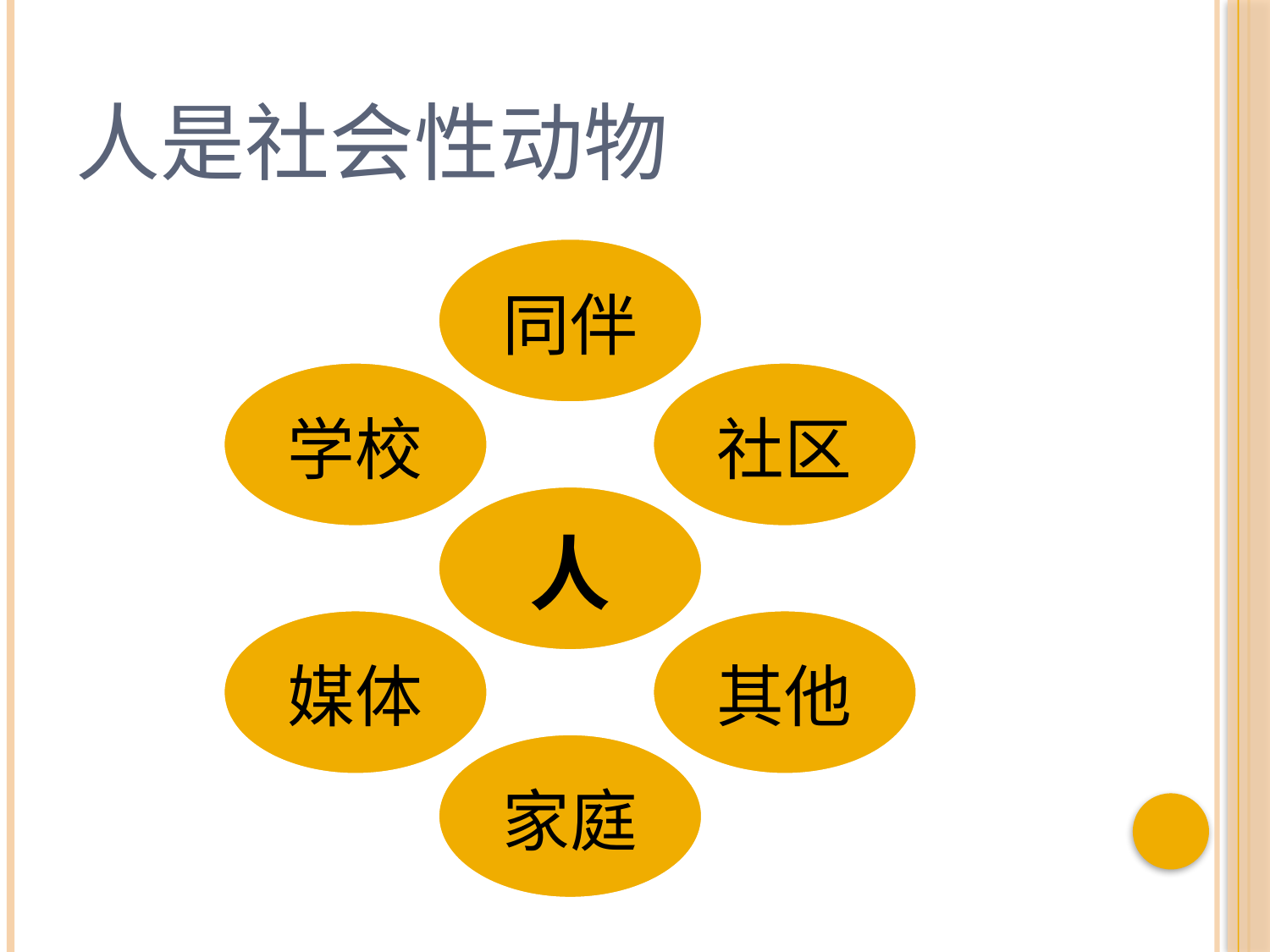

# 人是社会性动物
人
同伴
家庭
媒体
学校
社区
其他